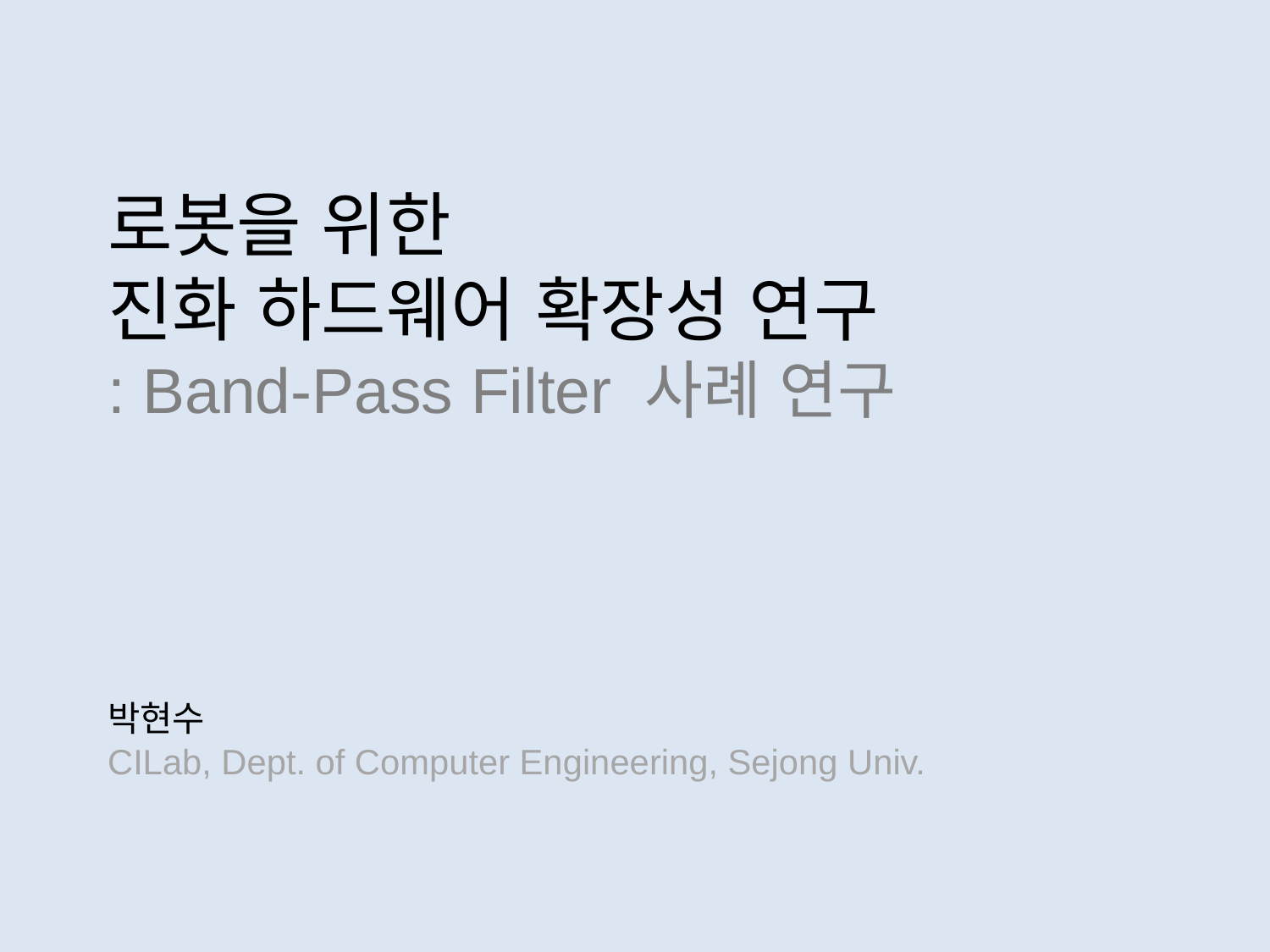

# 로봇을 위한 진화 하드웨어 확장성 연구 : Band-Pass Filter 사례 연구 박현수 CILab, Dept. of Computer Engineering, Sejong Univ.